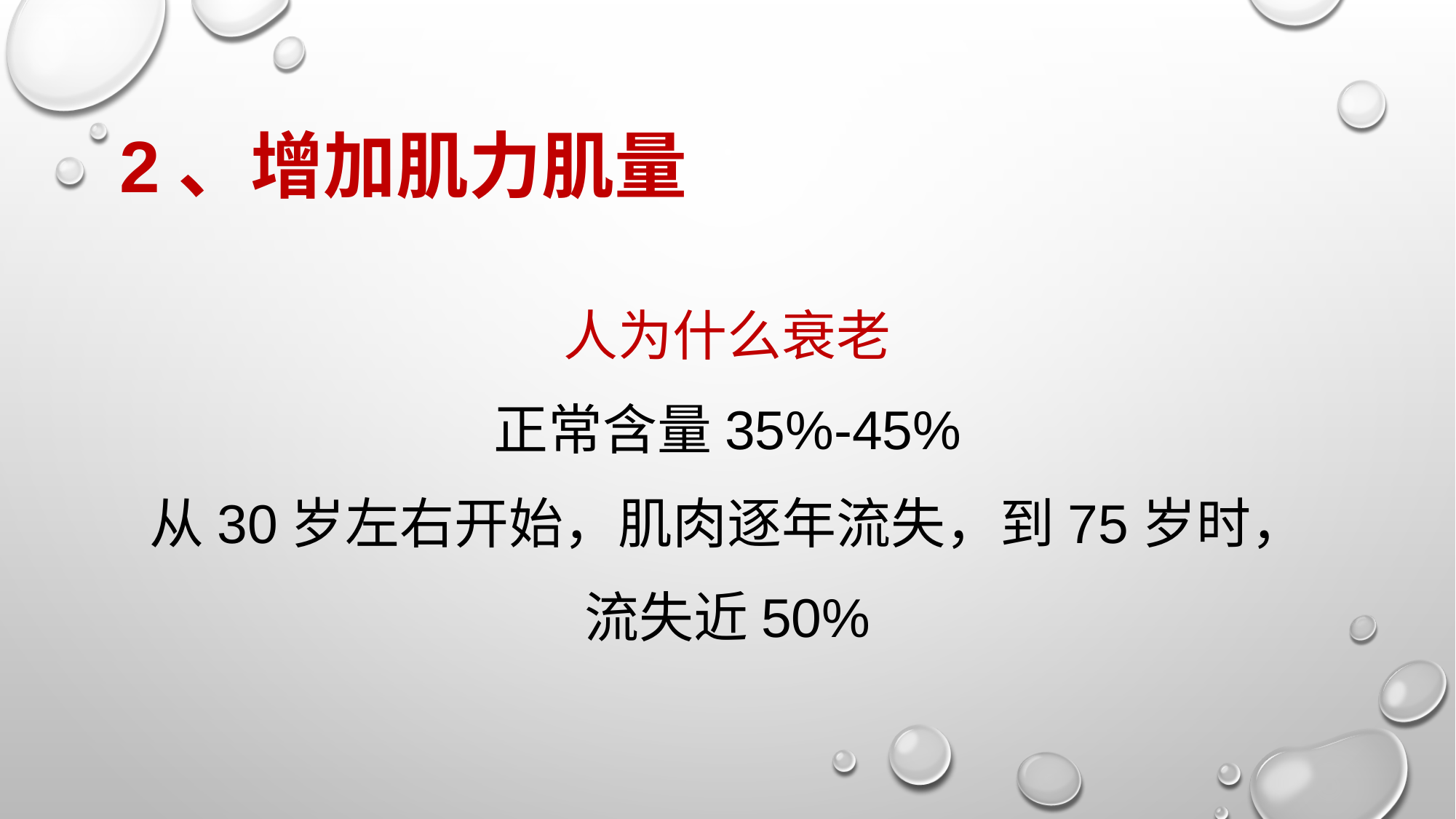

# 2、增加肌力肌量
人为什么衰老
正常含量35%-45%
从30岁左右开始，肌肉逐年流失，到75岁时，
流失近50%